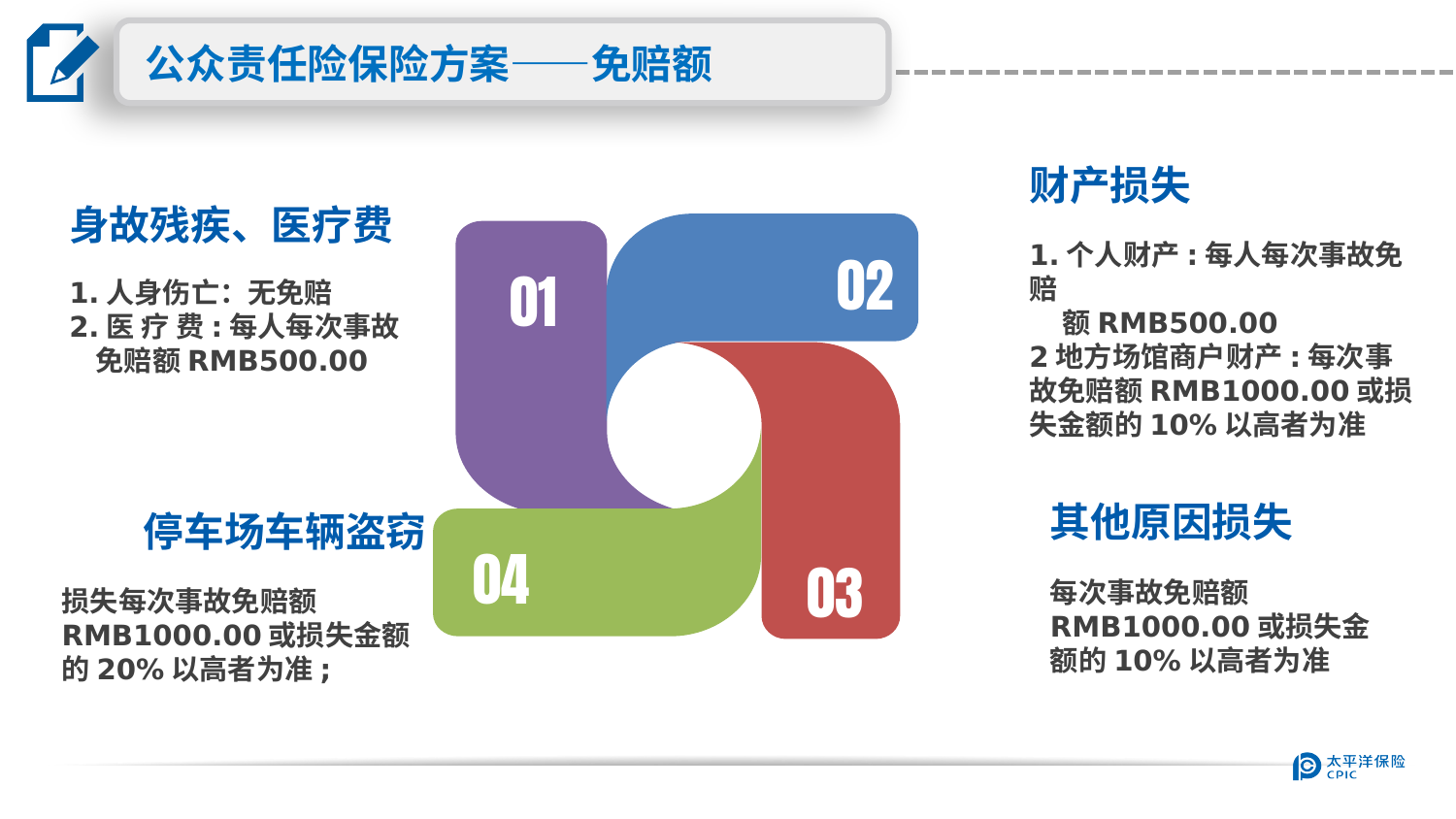

公众责任险保险方案——免赔额
财产损失

1.个人财产:每人每次事故免赔
    额RMB500.00
2地方场馆商户财产:每次事故免赔额RMB1000.00或损失金额的10%以高者为准
身故残疾、医疗费

1.人身伤亡：无免赔
2.医 疗 费:每人每次事故
   免赔额RMB500.00

02

01

03

04
其他原因损失

每次事故免赔额RMB1000.00或损失金额的10%以高者为准
停车场车辆盗窃

损失每次事故免赔额RMB1000.00或损失金额的20%以高者为准;